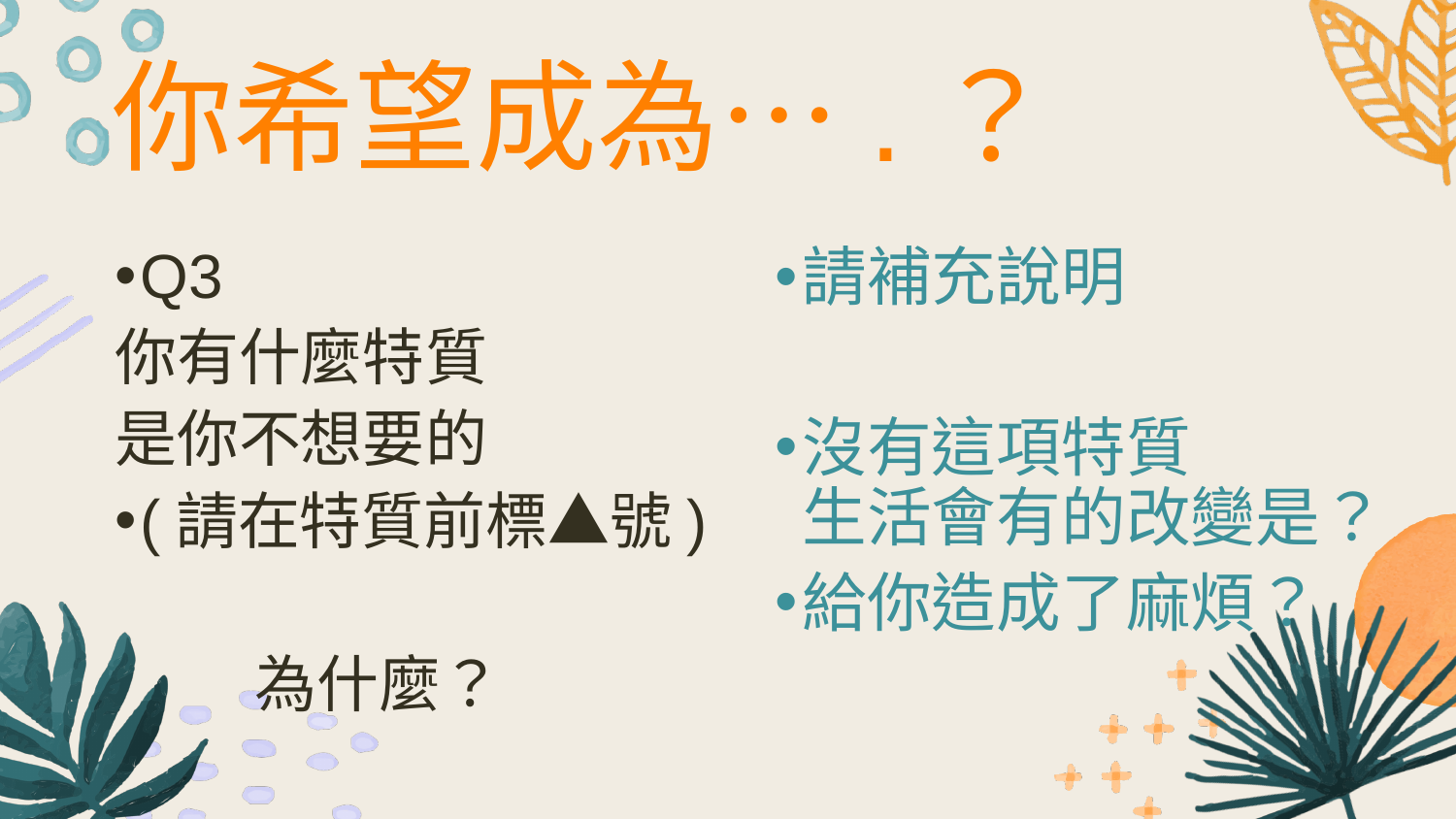

# 你希望成為….？
Q3
你有什麼特質
是你不想要的
(請在特質前標▲號)

	為什麼？
請補充說明

沒有這項特質
生活會有的改變是？
給你造成了麻煩？